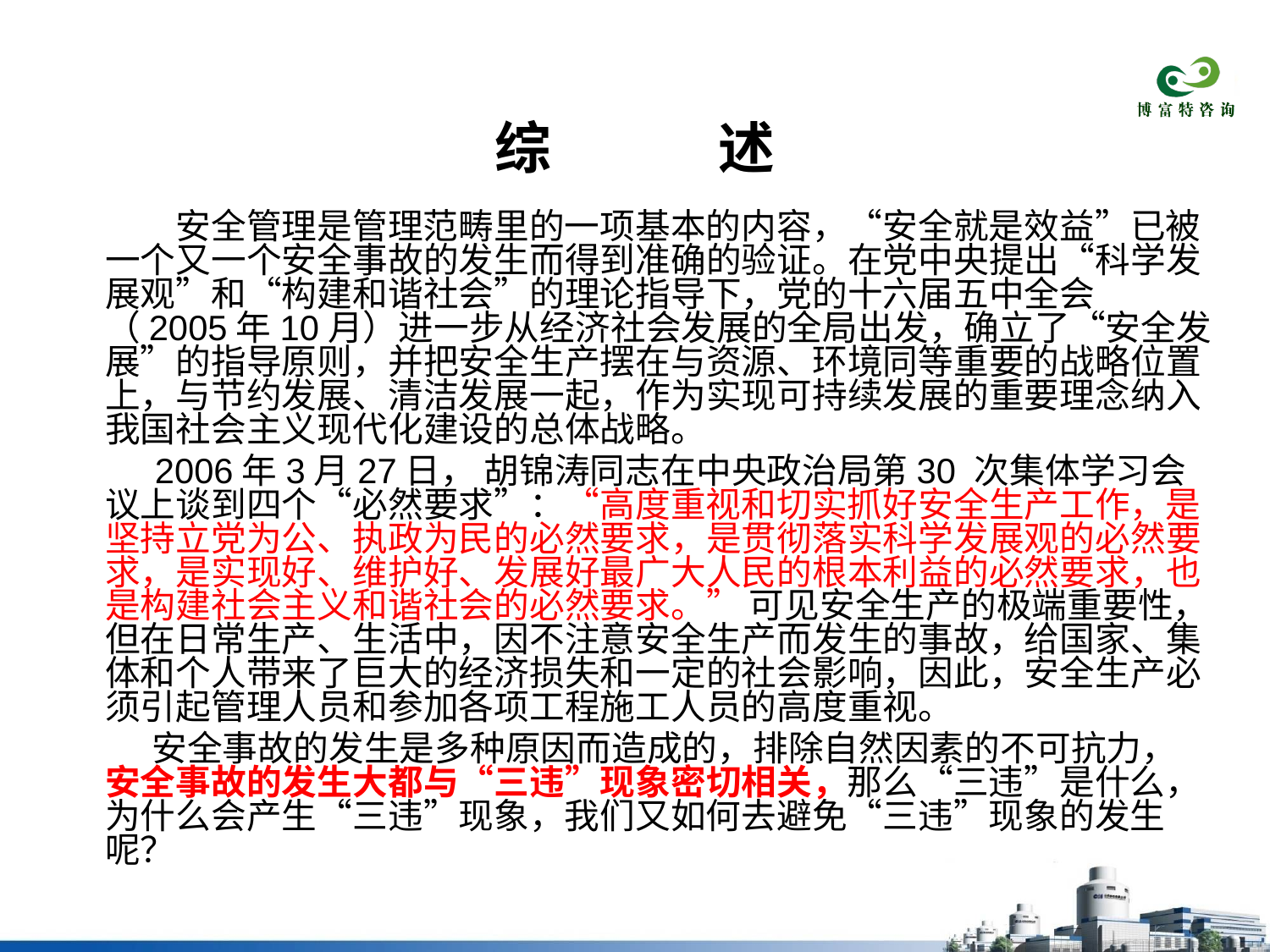

# 综             述
              安全管理是管理范畴里的一项基本的内容，“安全就是效益”已被一个又一个安全事故的发生而得到准确的验证。在党中央提出“科学发展观”和“构建和谐社会”的理论指导下，党的十六届五中全会（2005年10月）进一步从经济社会发展的全局出发，确立了“安全发展”的指导原则，并把安全生产摆在与资源、环境同等重要的战略位置上，与节约发展、清洁发展一起，作为实现可持续发展的重要理念纳入我国社会主义现代化建设的总体战略。
          2006年3月27日， 胡锦涛同志在中央政治局第30 次集体学习会议上谈到四个“必然要求”：“高度重视和切实抓好安全生产工作，是坚持立党为公、执政为民的必然要求，是贯彻落实科学发展观的必然要求，是实现好、维护好、发展好最广大人民的根本利益的必然要求，也是构建社会主义和谐社会的必然要求。” 可见安全生产的极端重要性，但在日常生产、生活中，因不注意安全生产而发生的事故，给国家、集体和个人带来了巨大的经济损失和一定的社会影响，因此，安全生产必须引起管理人员和参加各项工程施工人员的高度重视。
           安全事故的发生是多种原因而造成的，排除自然因素的不可抗力，安全事故的发生大都与“三违”现象密切相关，那么“三违”是什么，为什么会产生“三违”现象，我们又如何去避免“三违”现象的发生呢？